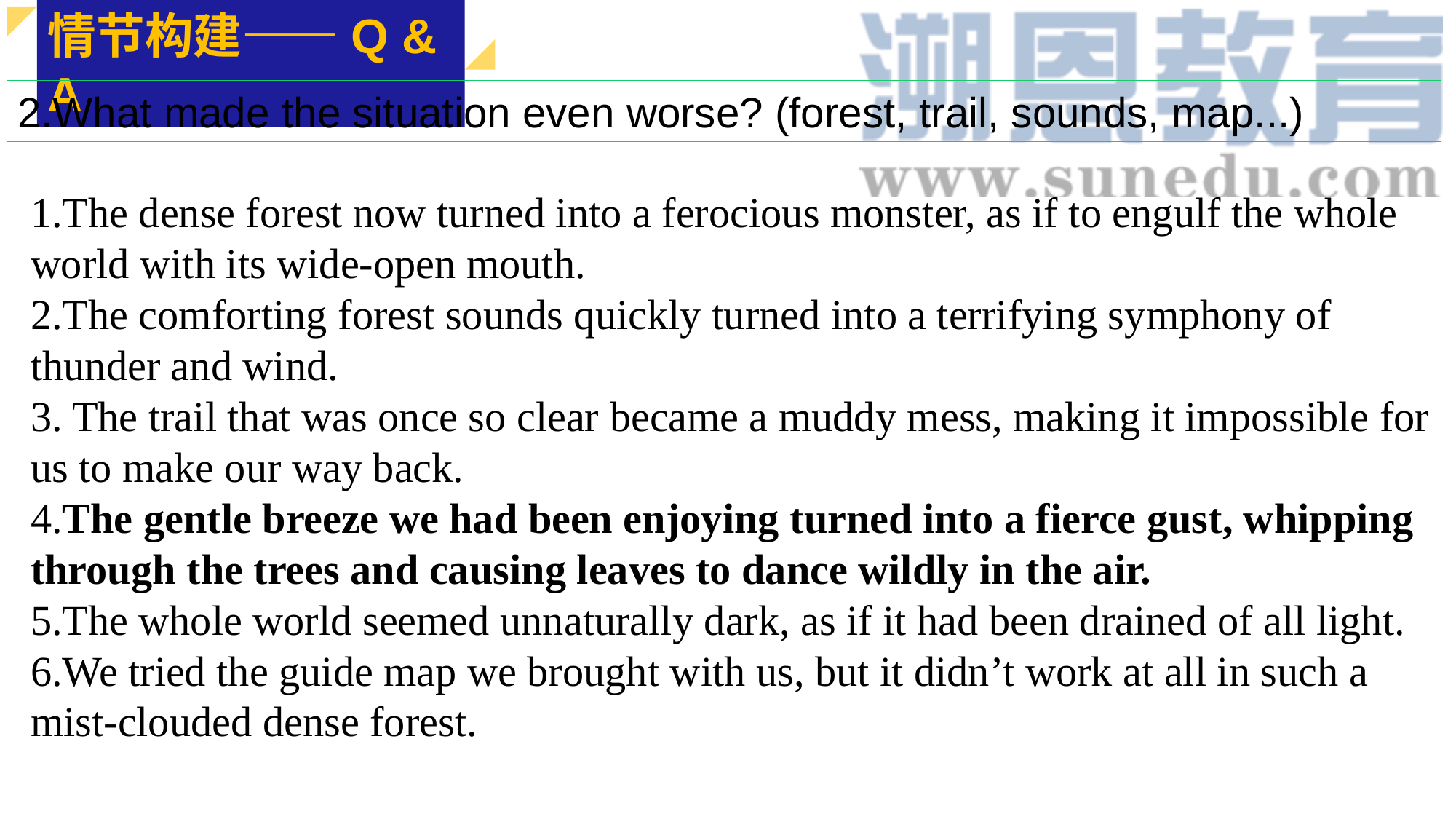

情节构建——Q & A

2.What made the situation even worse? (forest, trail, sounds, map...)
1.The dense forest now turned into a ferocious monster, as if to engulf the whole world with its wide-open mouth.
2.The comforting forest sounds quickly turned into a terrifying symphony of thunder and wind.
3. The trail that was once so clear became a muddy mess, making it impossible for us to make our way back.
4.The gentle breeze we had been enjoying turned into a fierce gust, whipping through the trees and causing leaves to dance wildly in the air.
5.The whole world seemed unnaturally dark, as if it had been drained of all light.
6.We tried the guide map we brought with us, but it didn’t work at all in such a mist-clouded dense forest.